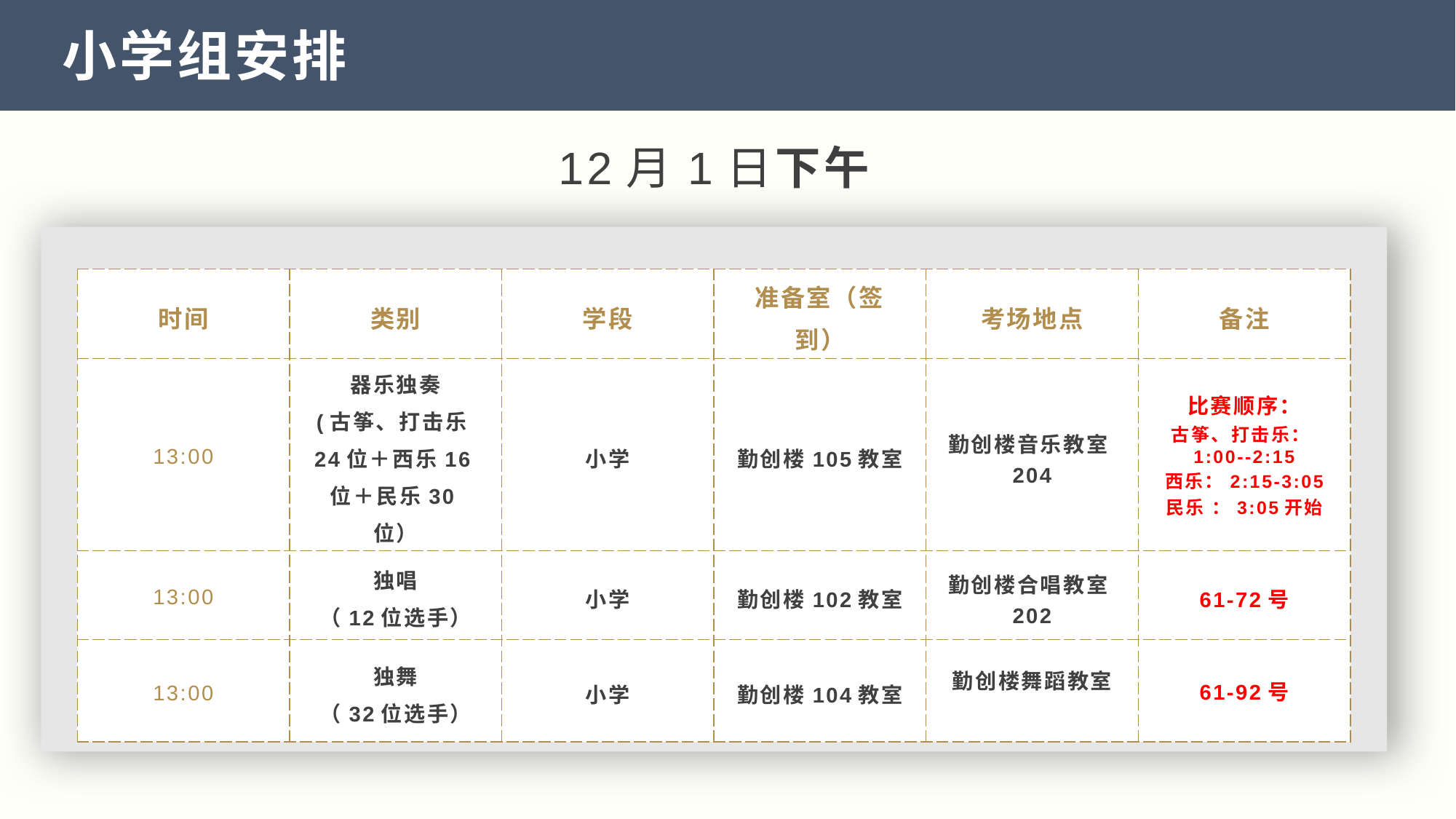

小学组安排
12月1日下午

| 时间 | 类别 | 学段 | 准备室（签到） | 考场地点 | 备注 |
| --- | --- | --- | --- | --- | --- |
| 13:00 | 器乐独奏 (古筝、打击乐24位＋西乐16位＋民乐30位） | 小学 | 勤创楼105教室 | 勤创楼音乐教室204 | 比赛顺序： 古筝、打击乐： 1:00--2:15 西乐：2:15-3:05 民乐 ：3:05开始 |
| 13:00 | 独唱 （12位选手） | 小学 | 勤创楼102教室 | 勤创楼合唱教室202 | 61-72号 |
| 13:00 | 独舞 （32位选手） | 小学 | 勤创楼104教室 | 勤创楼舞蹈教室 | 61-92号 |